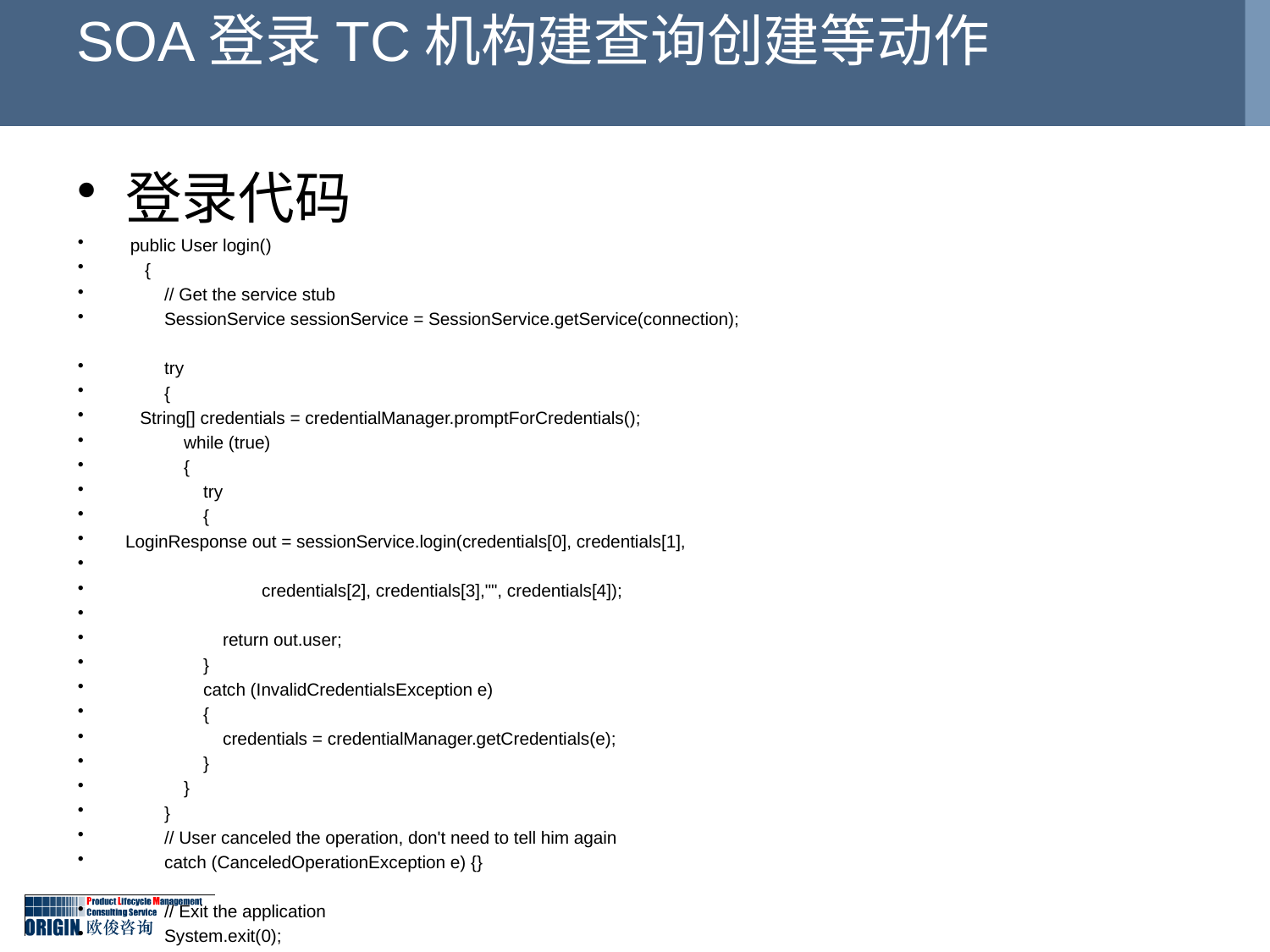

# SOA登录TC机构建查询创建等动作
登录代码
 public User login()
    {
        // Get the service stub
        SessionService sessionService = SessionService.getService(connection);

        try
        {
   String[] credentials = credentialManager.promptForCredentials();
            while (true)
            {
                try
                {
LoginResponse out = sessionService.login(credentials[0], credentials[1],

                            credentials[2], credentials[3],"", credentials[4]);

                    return out.user;
                }
                catch (InvalidCredentialsException e)
                {
                    credentials = credentialManager.getCredentials(e);
                }
            }
        }
        // User canceled the operation, don't need to tell him again
        catch (CanceledOperationException e) {}

        // Exit the application
        System.exit(0);
        return null;
    }